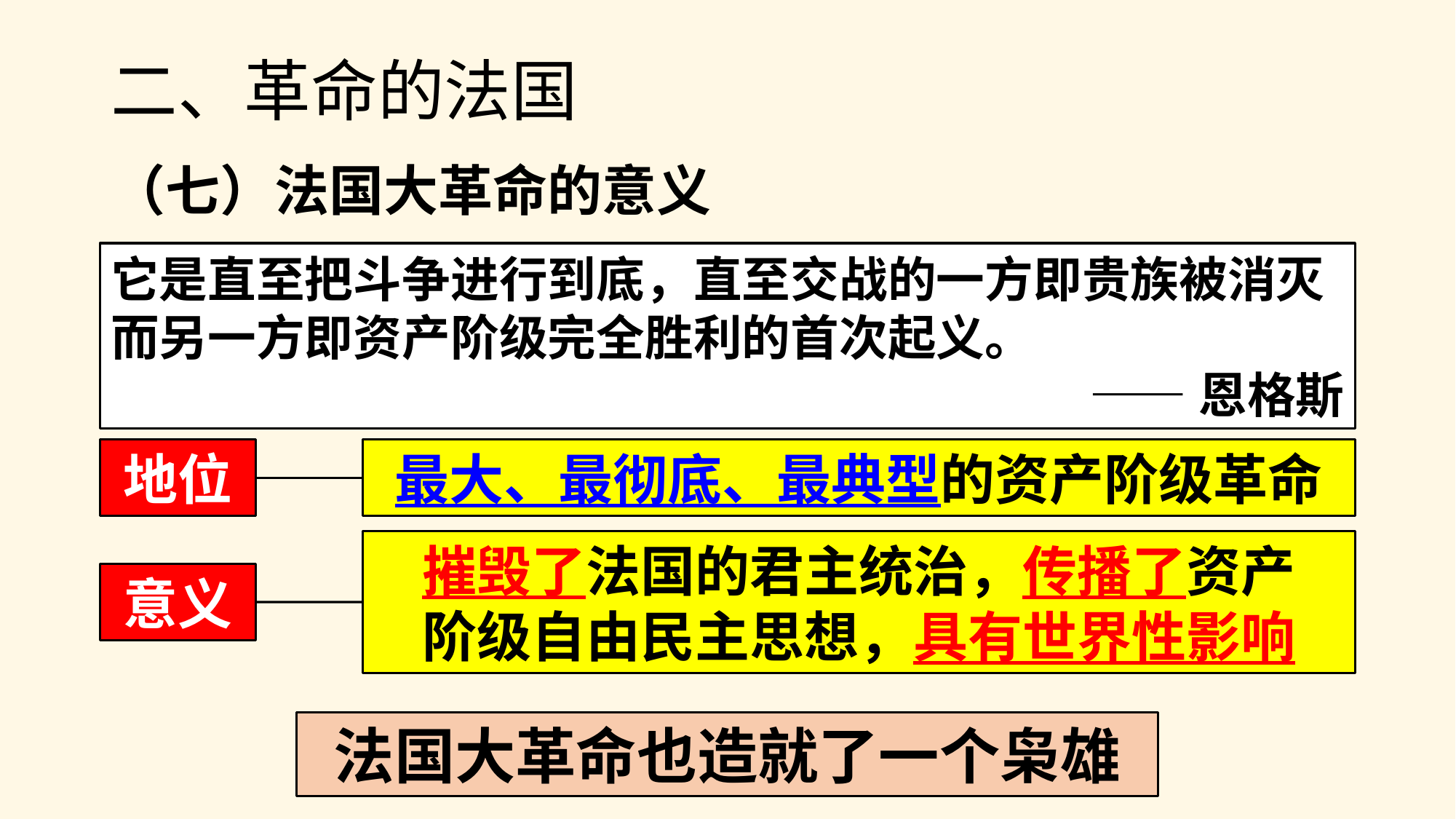

# 二、革命的法国
（七）法国大革命的意义
它是直至把斗争进行到底，直至交战的一方即贵族被消灭而另一方即资产阶级完全胜利的首次起义。
——恩格斯
地位
最大、最彻底、最典型的资产阶级革命
摧毁了法国的君主统治，传播了资产
阶级自由民主思想，具有世界性影响
意义
法国大革命也造就了一个枭雄